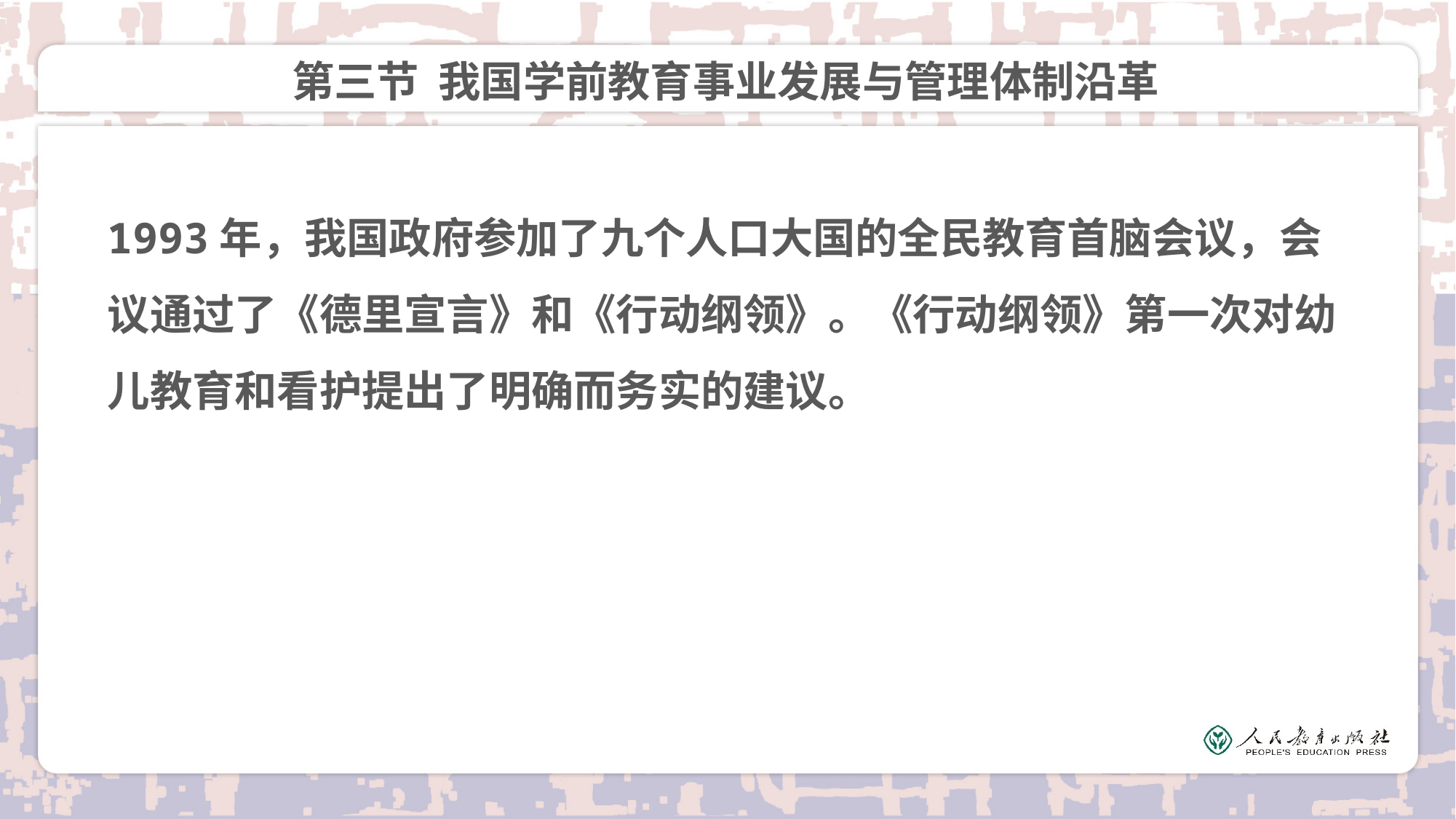

# 第三节  我国学前教育事业发展与管理体制沿革
1993年，我国政府参加了九个人口大国的全民教育首脑会议，会议通过了《德里宣言》和《行动纲领》。《行动纲领》第一次对幼儿教育和看护提出了明确而务实的建议。